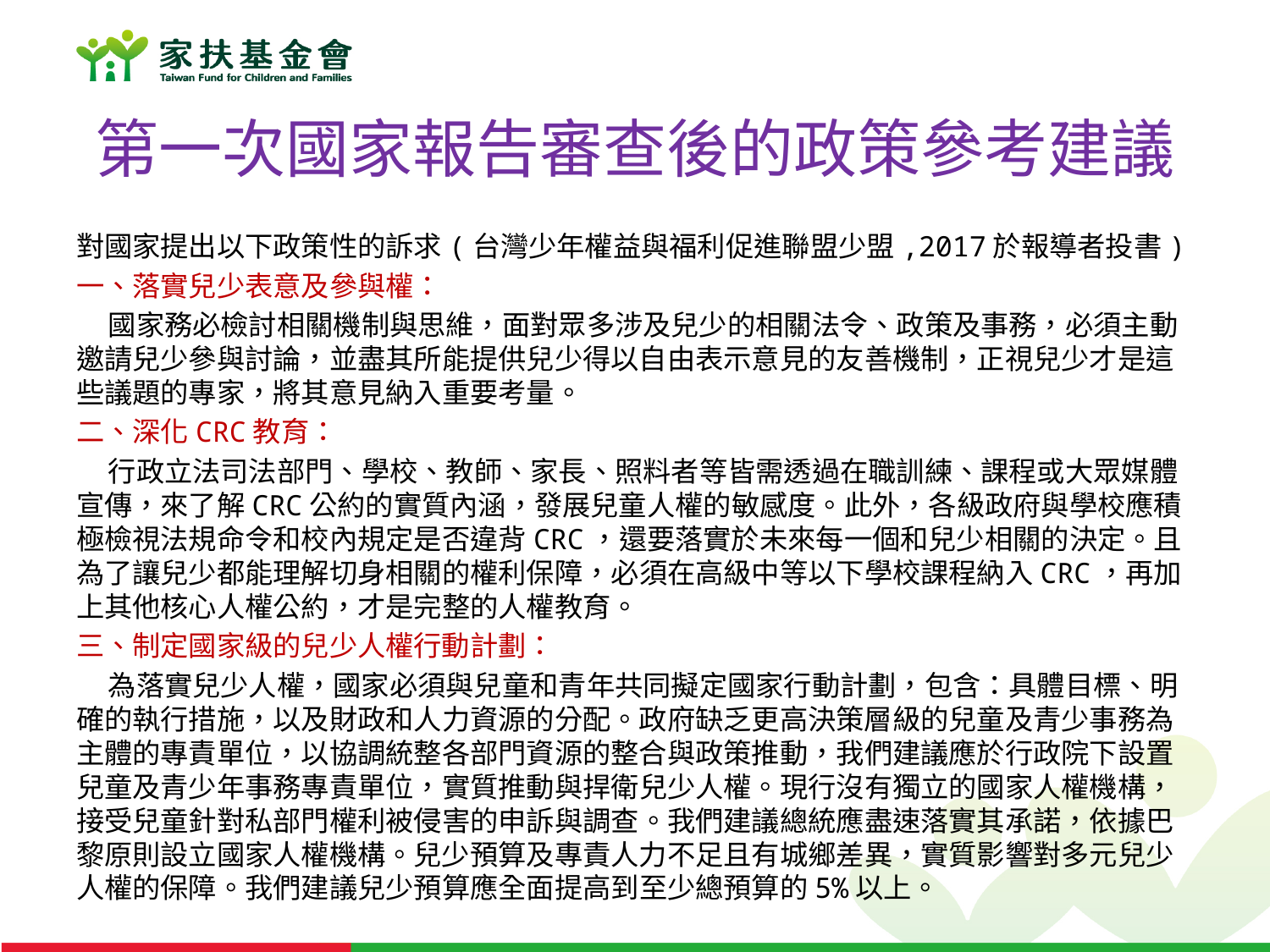

# 第一次國家報告審查後的政策參考建議
對國家提出以下政策性的訴求(台灣少年權益與福利促進聯盟少盟,2017於報導者投書)
一、落實兒少表意及參與權：
    國家務必檢討相關機制與思維，面對眾多涉及兒少的相關法令、政策及事務，必須主動邀請兒少參與討論，並盡其所能提供兒少得以自由表示意見的友善機制，正視兒少才是這些議題的專家，將其意見納入重要考量。
二、深化CRC教育：
    行政立法司法部門、學校、教師、家長、照料者等皆需透過在職訓練、課程或大眾媒體宣傳，來了解CRC公約的實質內涵，發展兒童人權的敏感度。此外，各級政府與學校應積極檢視法規命令和校內規定是否違背CRC，還要落實於未來每一個和兒少相關的決定。且為了讓兒少都能理解切身相關的權利保障，必須在高級中等以下學校課程納入CRC，再加上其他核心人權公約，才是完整的人權教育。
三、制定國家級的兒少人權行動計劃：
    為落實兒少人權，國家必須與兒童和青年共同擬定國家行動計劃，包含：具體目標、明確的執行措施，以及財政和人力資源的分配。政府缺乏更高決策層級的兒童及青少事務為主體的專責單位，以協調統整各部門資源的整合與政策推動，我們建議應於行政院下設置兒童及青少年事務專責單位，實質推動與捍衛兒少人權。現行沒有獨立的國家人權機構，接受兒童針對私部門權利被侵害的申訴與調查。我們建議總統應盡速落實其承諾，依據巴黎原則設立國家人權機構。兒少預算及專責人力不足且有城鄉差異，實質影響對多元兒少人權的保障。我們建議兒少預算應全面提高到至少總預算的5%以上。